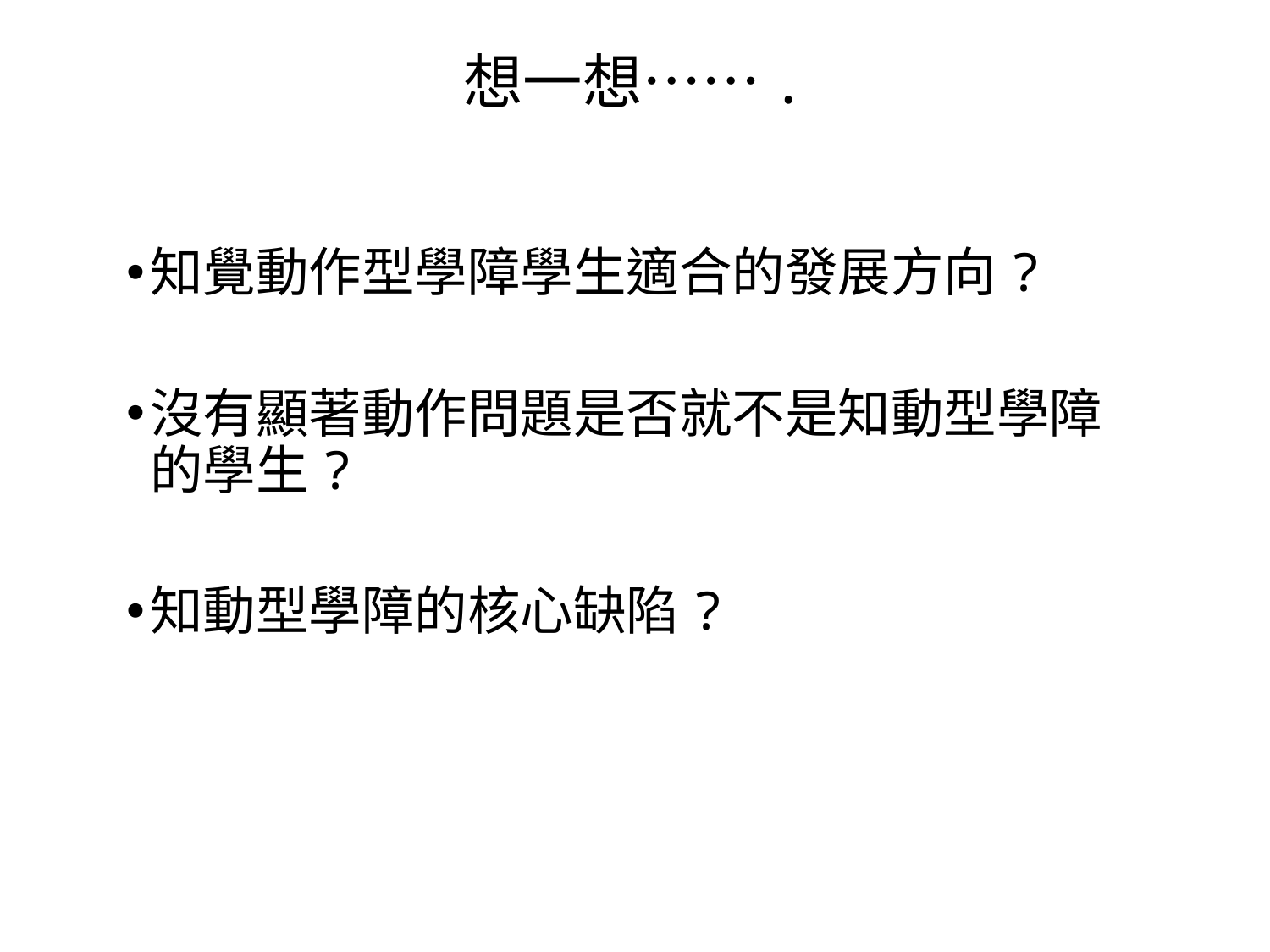

# 想一想…….
知覺動作型學障學生適合的發展方向?

沒有顯著動作問題是否就不是知動型學障的學生?

知動型學障的核心缺陷?